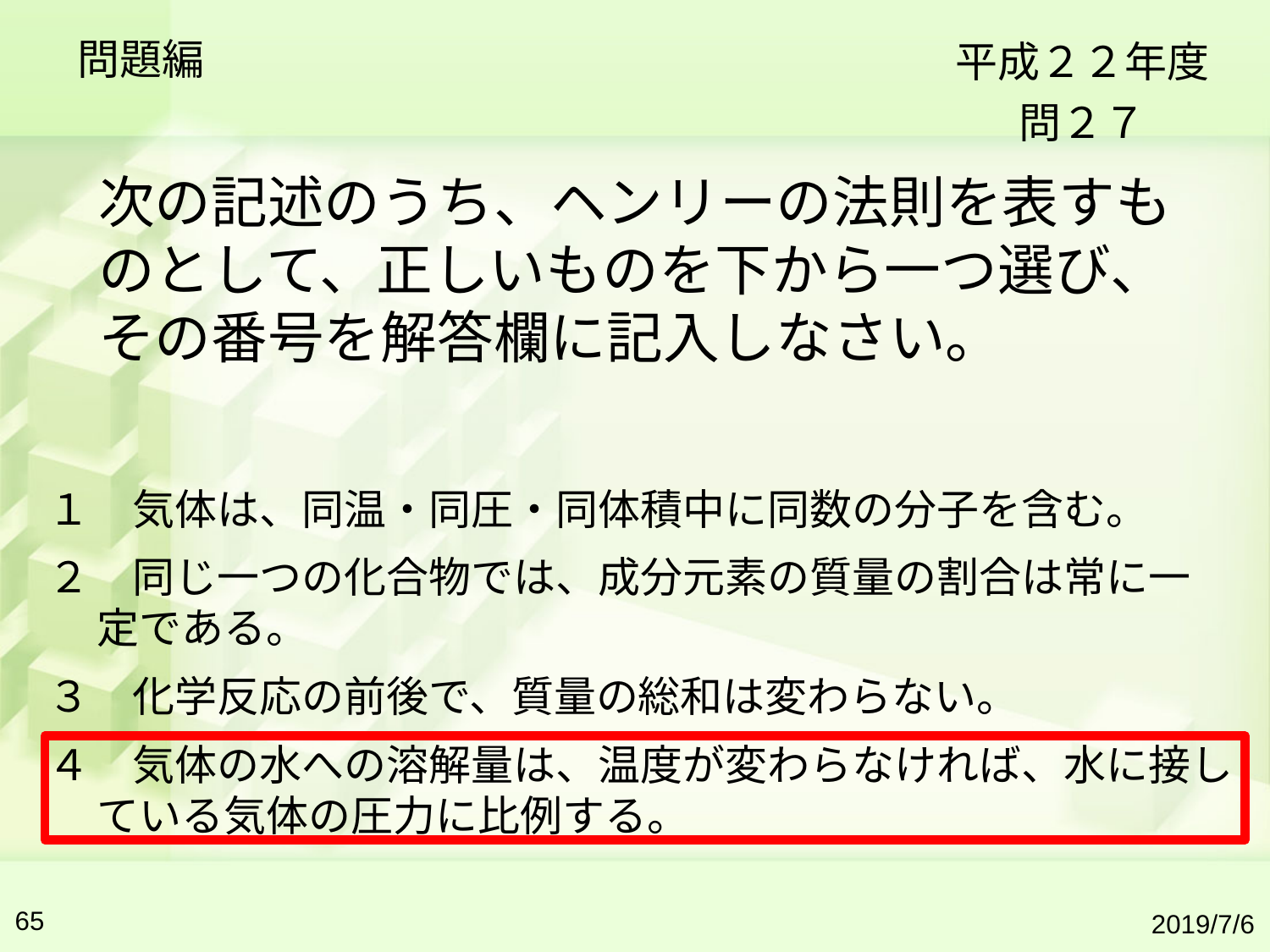

問題編
平成２２年度
問２７
次の記述のうち、ヘンリーの法則を表すものとして、正しいものを下から一つ選び、その番号を解答欄に記入しなさい。
１　気体は、同温・同圧・同体積中に同数の分子を含む。
２　同じ一つの化合物では、成分元素の質量の割合は常に一定である。
３　化学反応の前後で、質量の総和は変わらない。
４　気体の水への溶解量は、温度が変わらなければ、水に接している気体の圧力に比例する。

65
2019/7/6